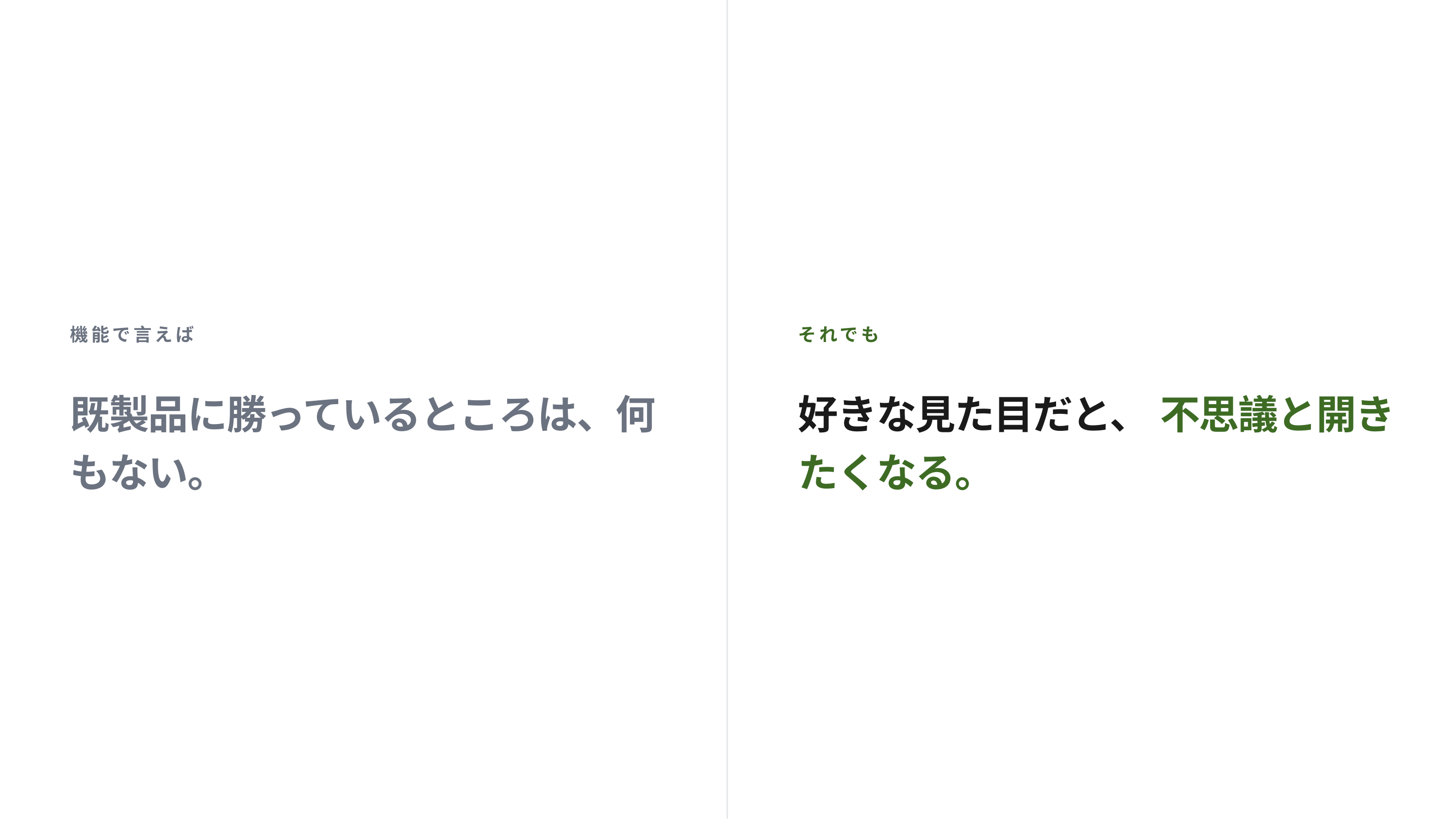

機能で言えば
それでも
既製品に勝っているところは、何もない。
好きな見た目だと、 不思議と開きたくなる。